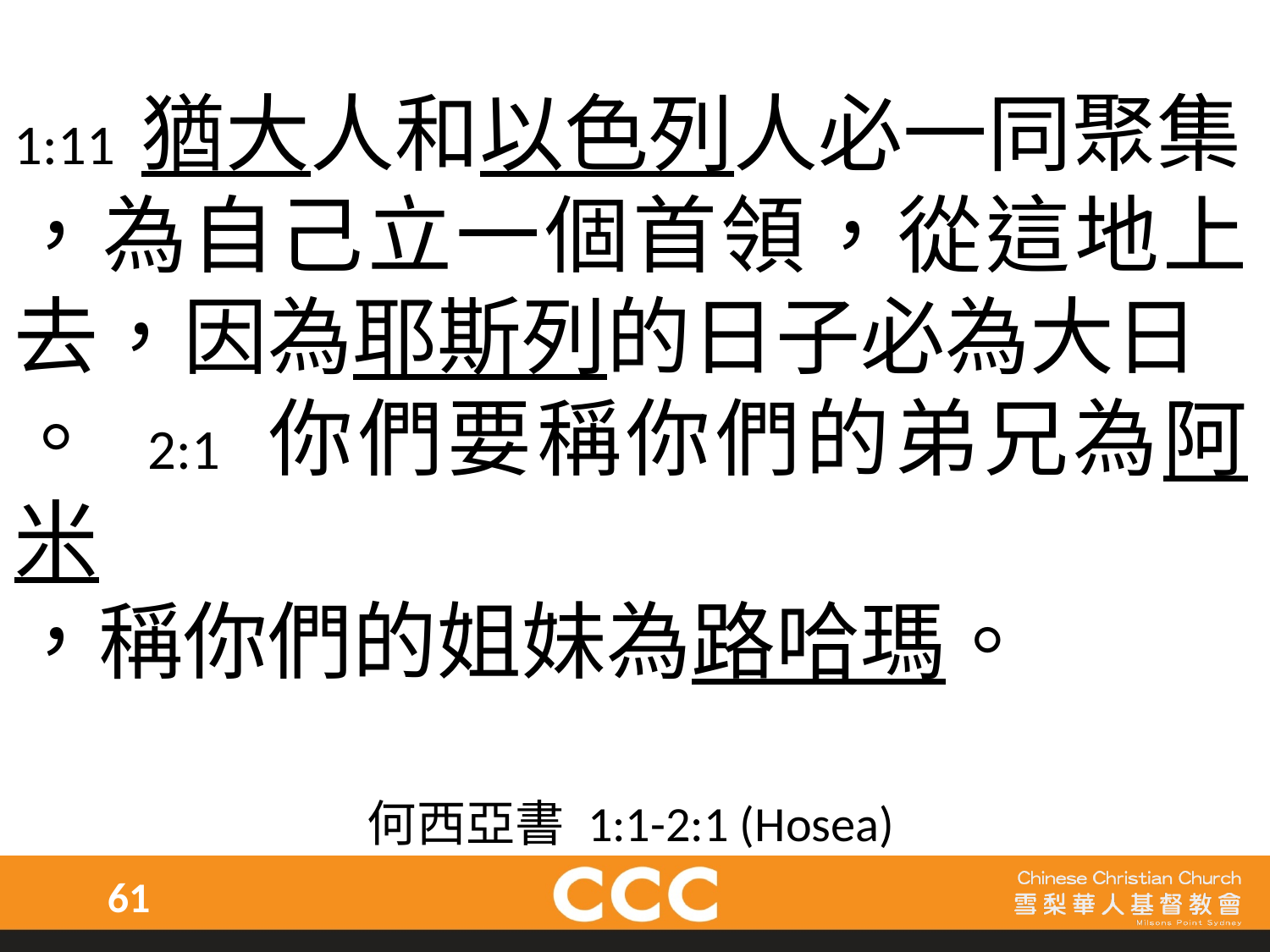

1:11 猶大人和以色列人必一同聚集
，為自己立一個首領，從這地上去，因為耶斯列的日子必為大日
。 2:1 你們要稱你們的弟兄為阿米
，稱你們的姐妹為路哈瑪。
何西亞書 1:1-2:1 (Hosea)
61